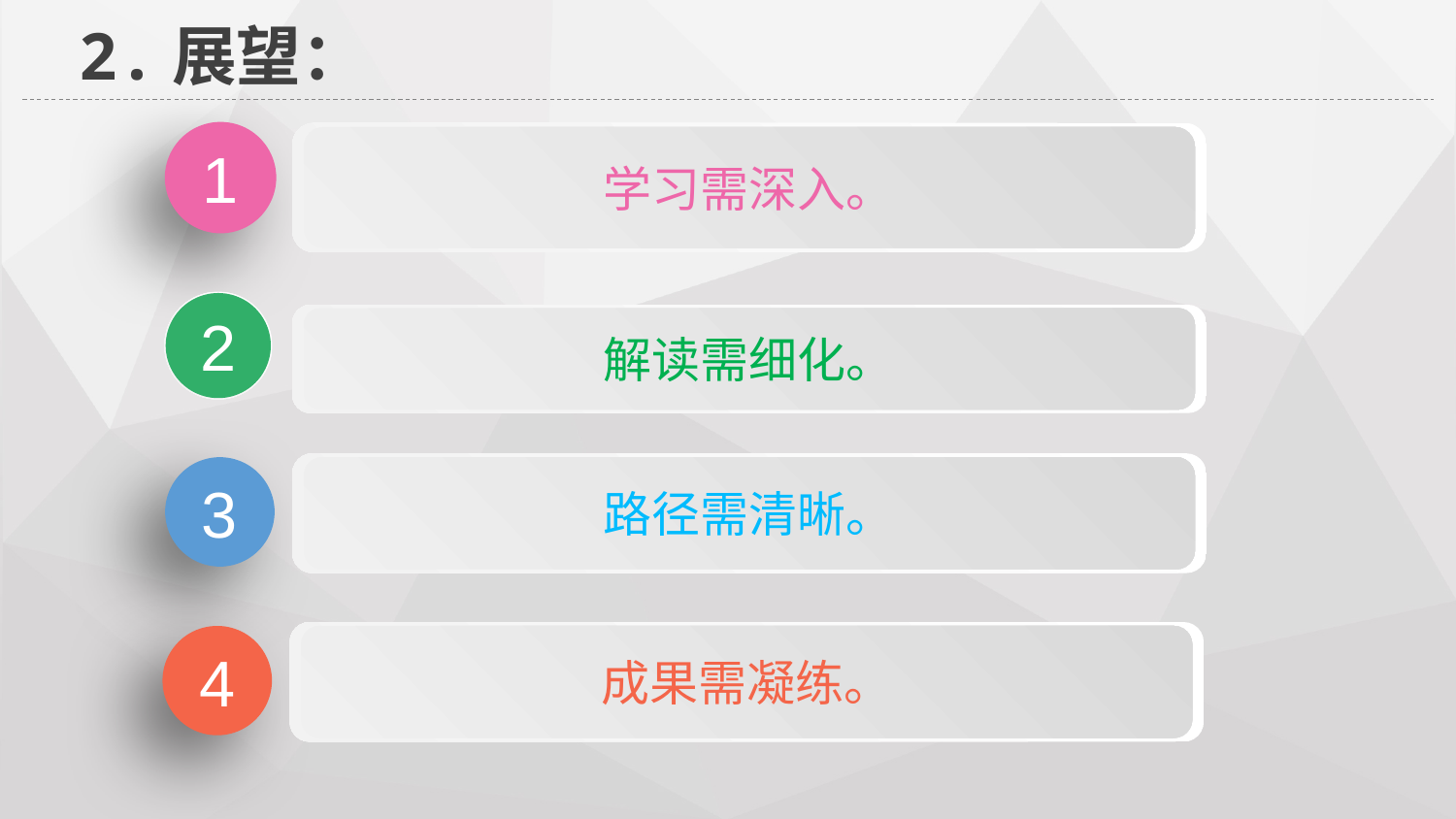

2.展望：
1

学习需深入。

2

解读需细化。

路径需清晰。
3

成果需凝练。
4